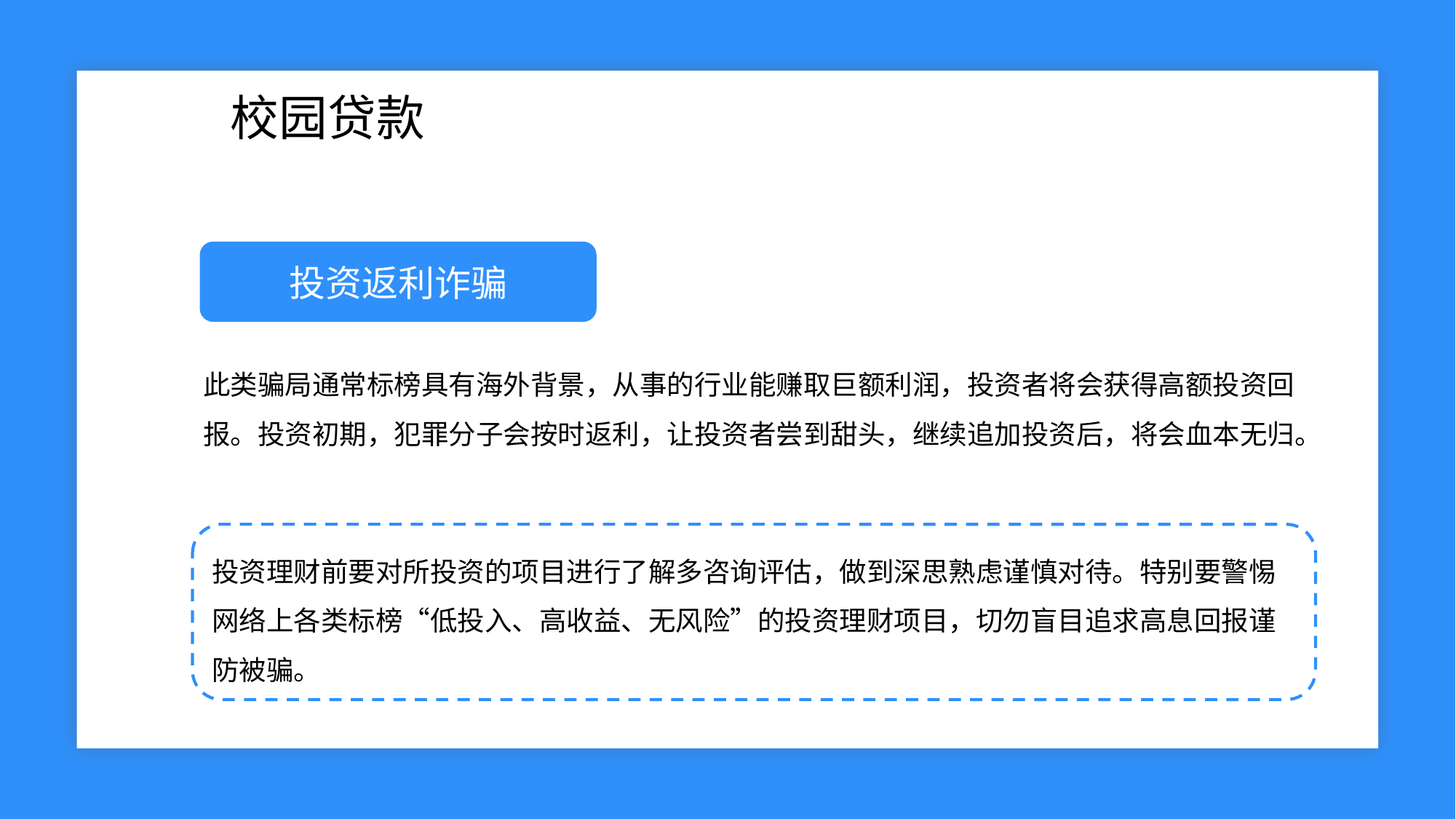

校园贷款
投资返利诈骗
此类骗局通常标榜具有海外背景，从事的行业能赚取巨额利润，投资者将会获得高额投资回报。投资初期，犯罪分子会按时返利，让投资者尝到甜头，继续追加投资后，将会血本无归。
投资理财前要对所投资的项目进行了解多咨询评估，做到深思熟虑谨慎对待。特别要警惕网络上各类标榜“低投入、高收益、无风险”的投资理财项目，切勿盲目追求高息回报谨防被骗。